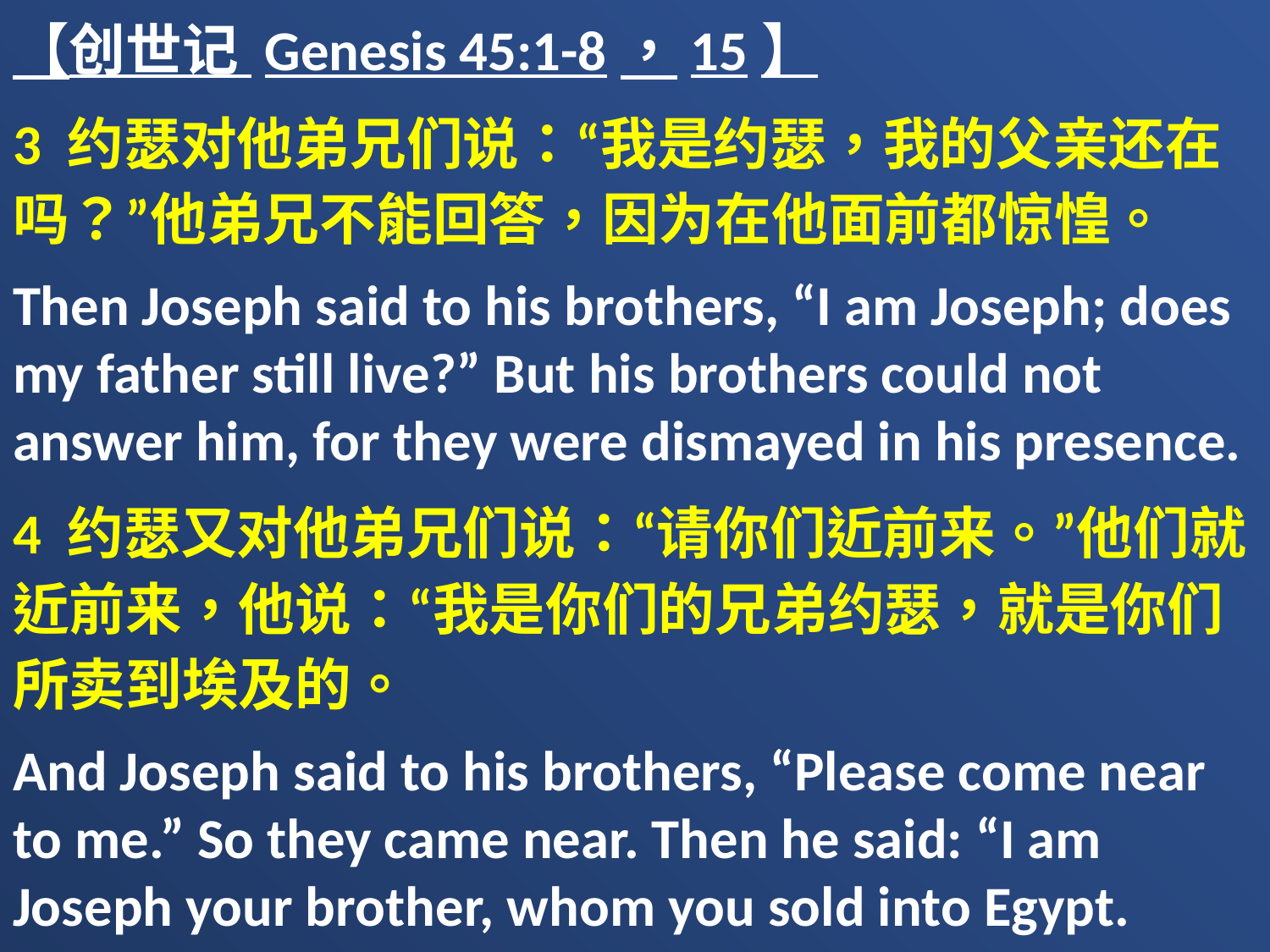

【创世记 Genesis 45:1-8，15】
3 约瑟对他弟兄们说：“我是约瑟，我的父亲还在吗？”他弟兄不能回答，因为在他面前都惊惶。
Then Joseph said to his brothers, “I am Joseph; does my father still live?” But his brothers could not answer him, for they were dismayed in his presence.
4 约瑟又对他弟兄们说：“请你们近前来。”他们就近前来，他说：“我是你们的兄弟约瑟，就是你们所卖到埃及的。
And Joseph said to his brothers, “Please come near to me.” So they came near. Then he said: “I am Joseph your brother, whom you sold into Egypt.